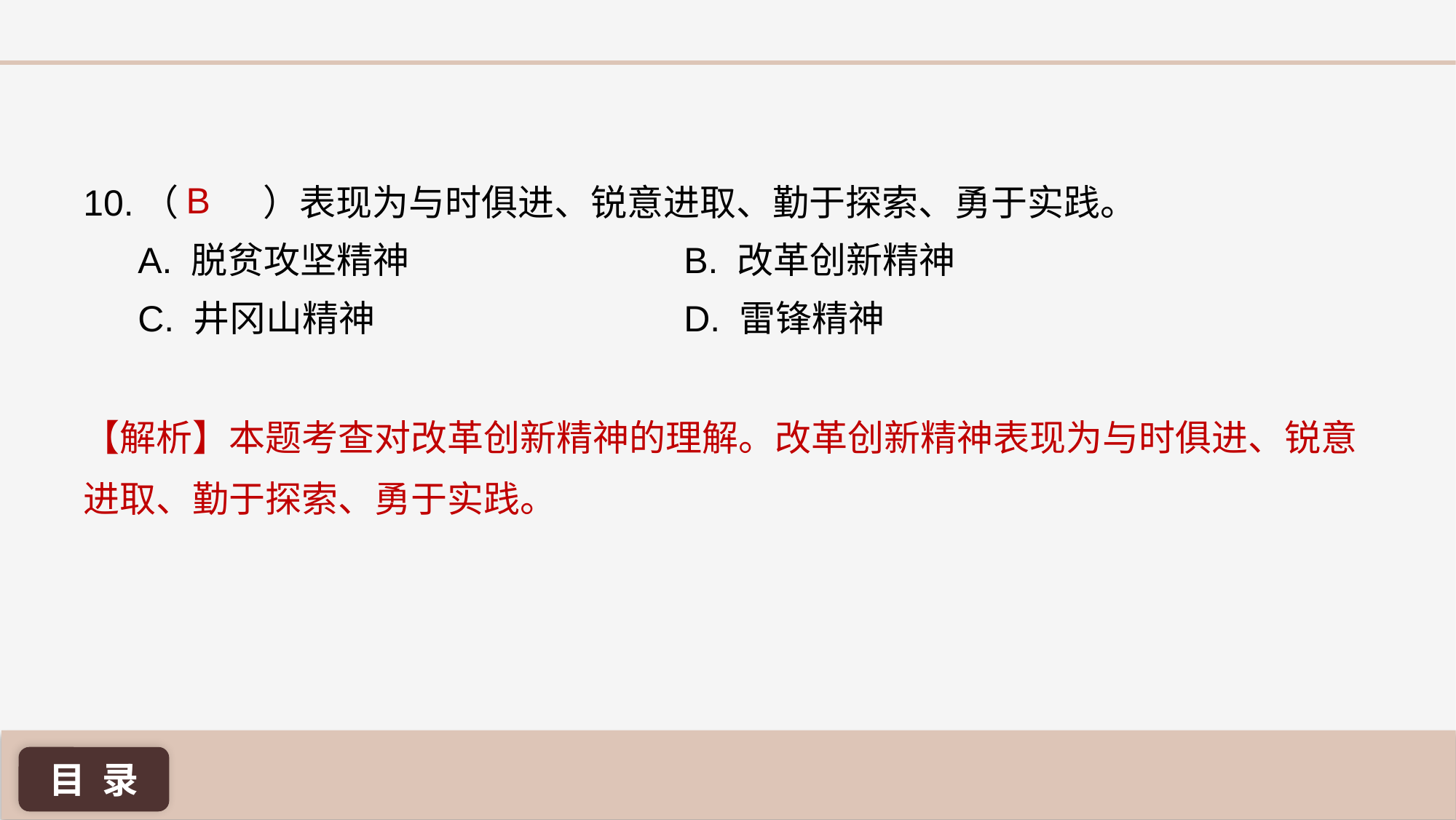

B
10.（ 	  ）表现为与时俱进、锐意进取、勤于探索、勇于实践。
A. 脱贫攻坚精神 			B. 改革创新精神
C. 井冈山精神 			D. 雷锋精神
【解析】本题考查对改革创新精神的理解。改革创新精神表现为与时俱进、锐意进取、勤于探索、勇于实践。